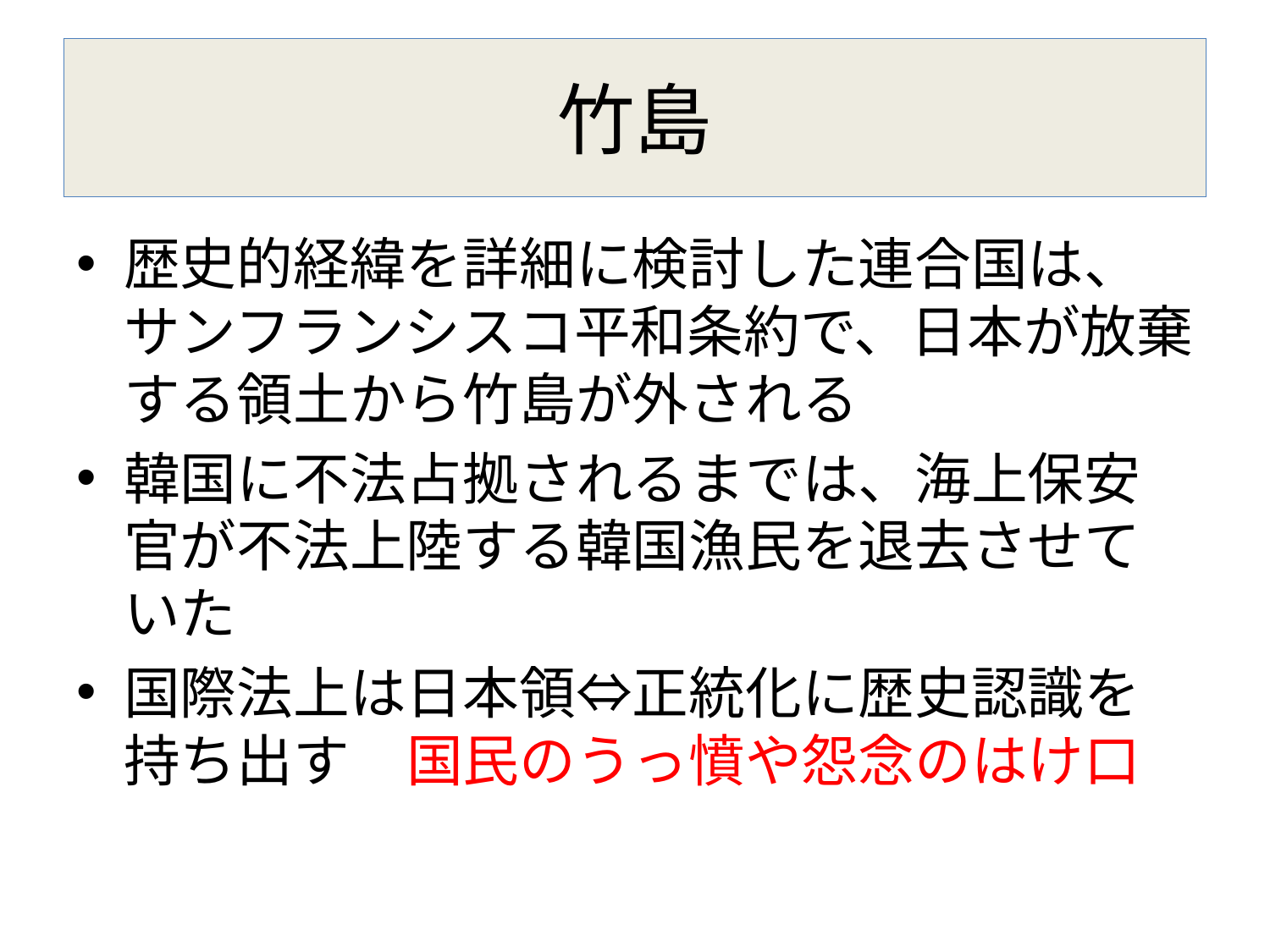

# 竹島
歴史的経緯を詳細に検討した連合国は、サンフランシスコ平和条約で、日本が放棄する領土から竹島が外される
韓国に不法占拠されるまでは、海上保安官が不法上陸する韓国漁民を退去させていた
国際法上は日本領⇔正統化に歴史認識を持ち出す　国民のうっ憤や怨念のはけ口